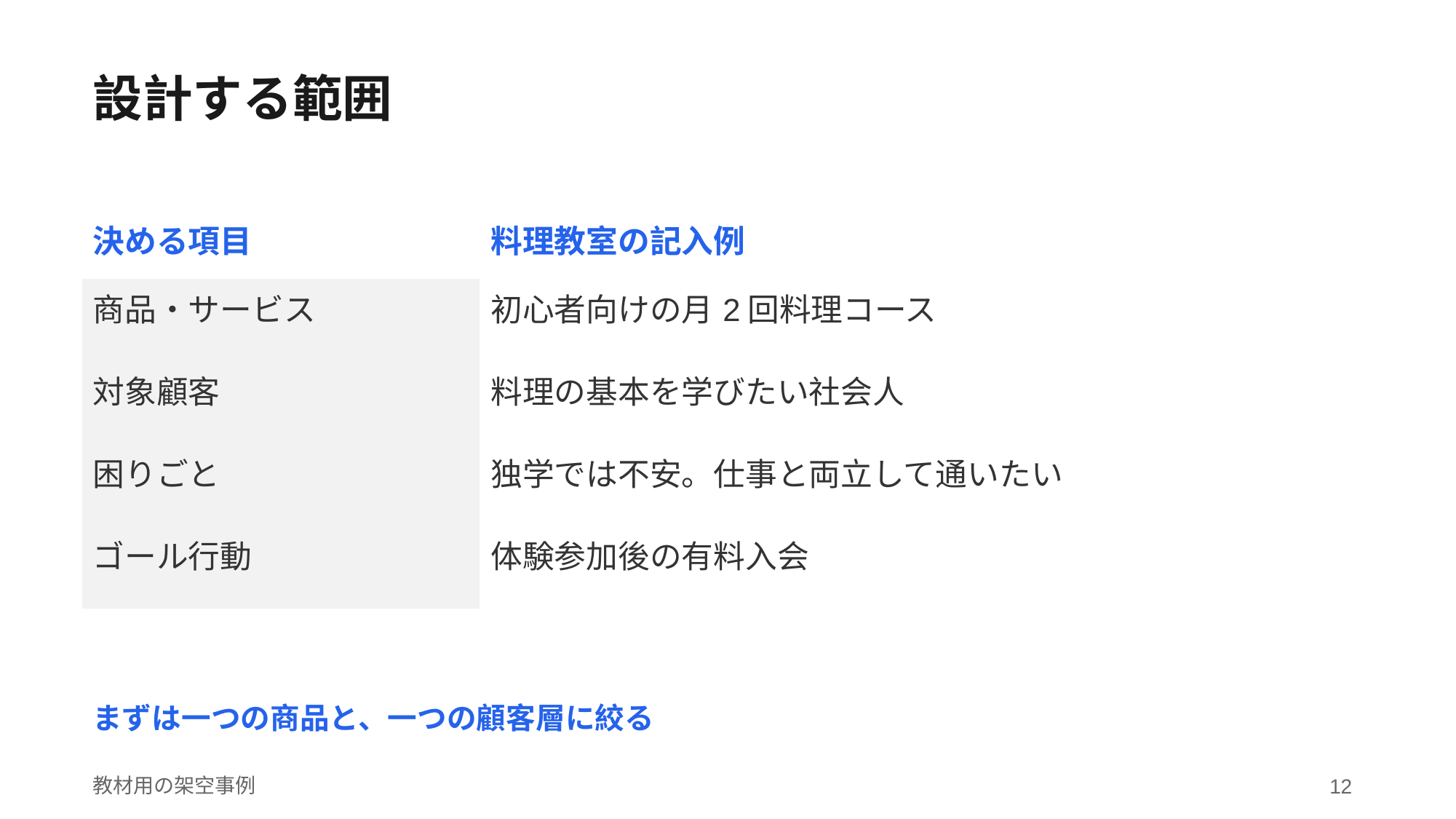

設計する範囲
| 決める項目 | 料理教室の記入例 |
| --- | --- |
| 商品・サービス | 初心者向けの月2回料理コース |
| 対象顧客 | 料理の基本を学びたい社会人 |
| 困りごと | 独学では不安。仕事と両立して通いたい |
| ゴール行動 | 体験参加後の有料入会 |
まずは一つの商品と、一つの顧客層に絞る
教材用の架空事例
12